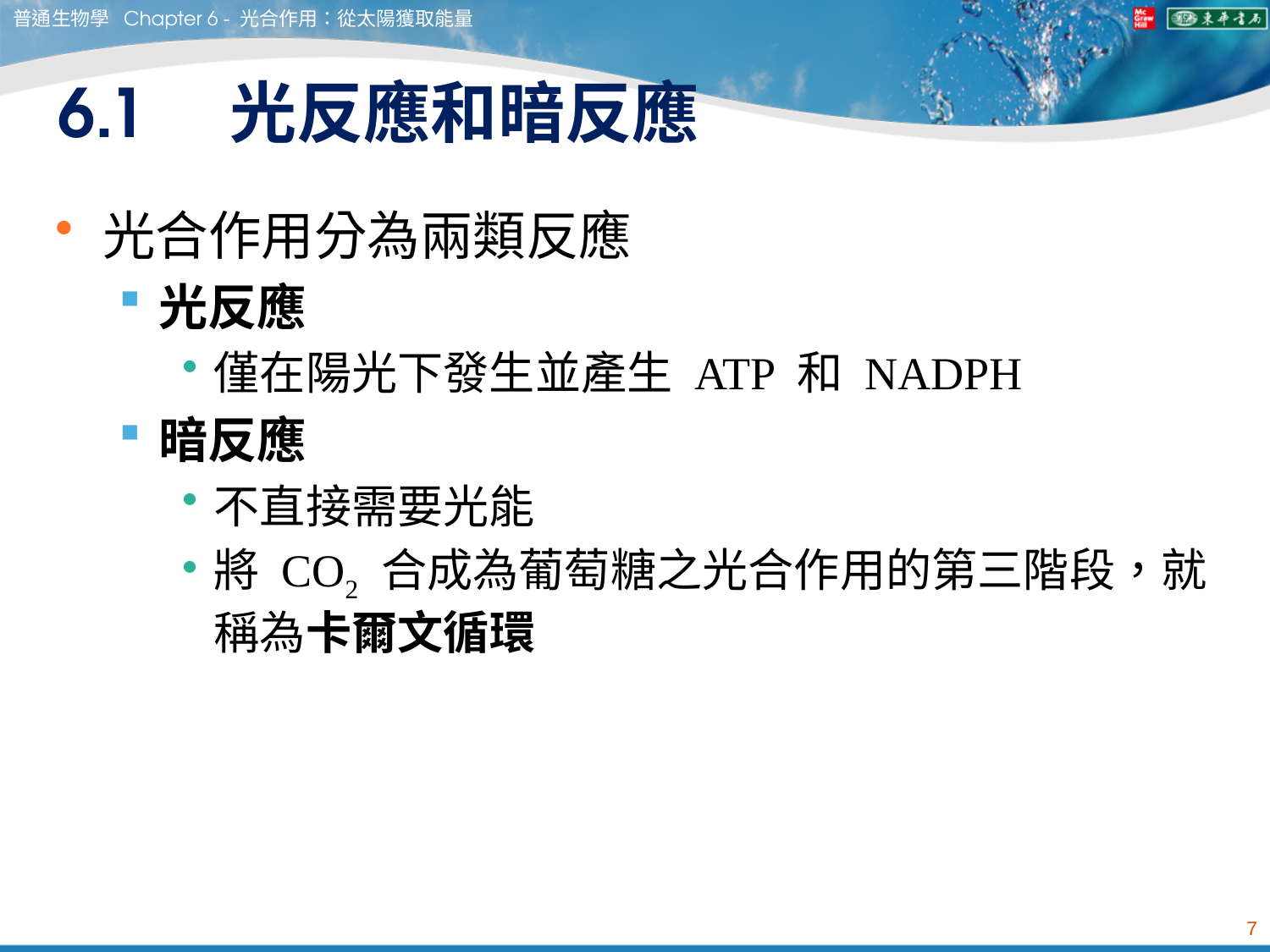

普通生物學  Chapter 6 - 光合作用：從太陽獲取能量
# 6.1　光反應和暗反應
光合作用分為兩類反應
光反應
僅在陽光下發生並產生 ATP 和 NADPH
暗反應
不直接需要光能
將 CO2 合成為葡萄糖之光合作用的第三階段，就稱為卡爾文循環
7